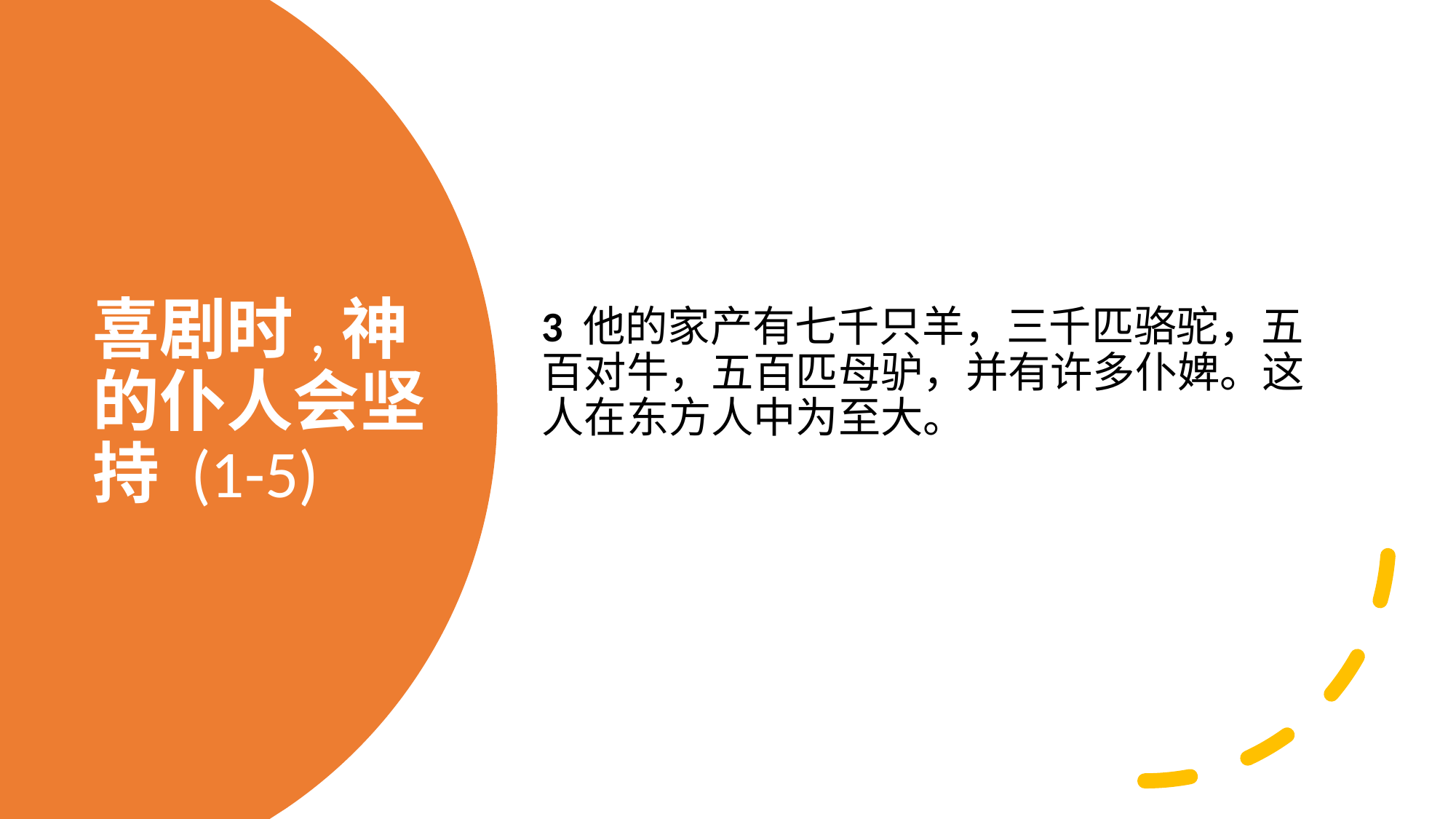

3 他的家产有七千只羊，三千匹骆驼，五百对牛，五百匹母驴，并有许多仆婢。这人在东方人中为至大。

# 喜剧时,神的仆人会坚持 (1-5)